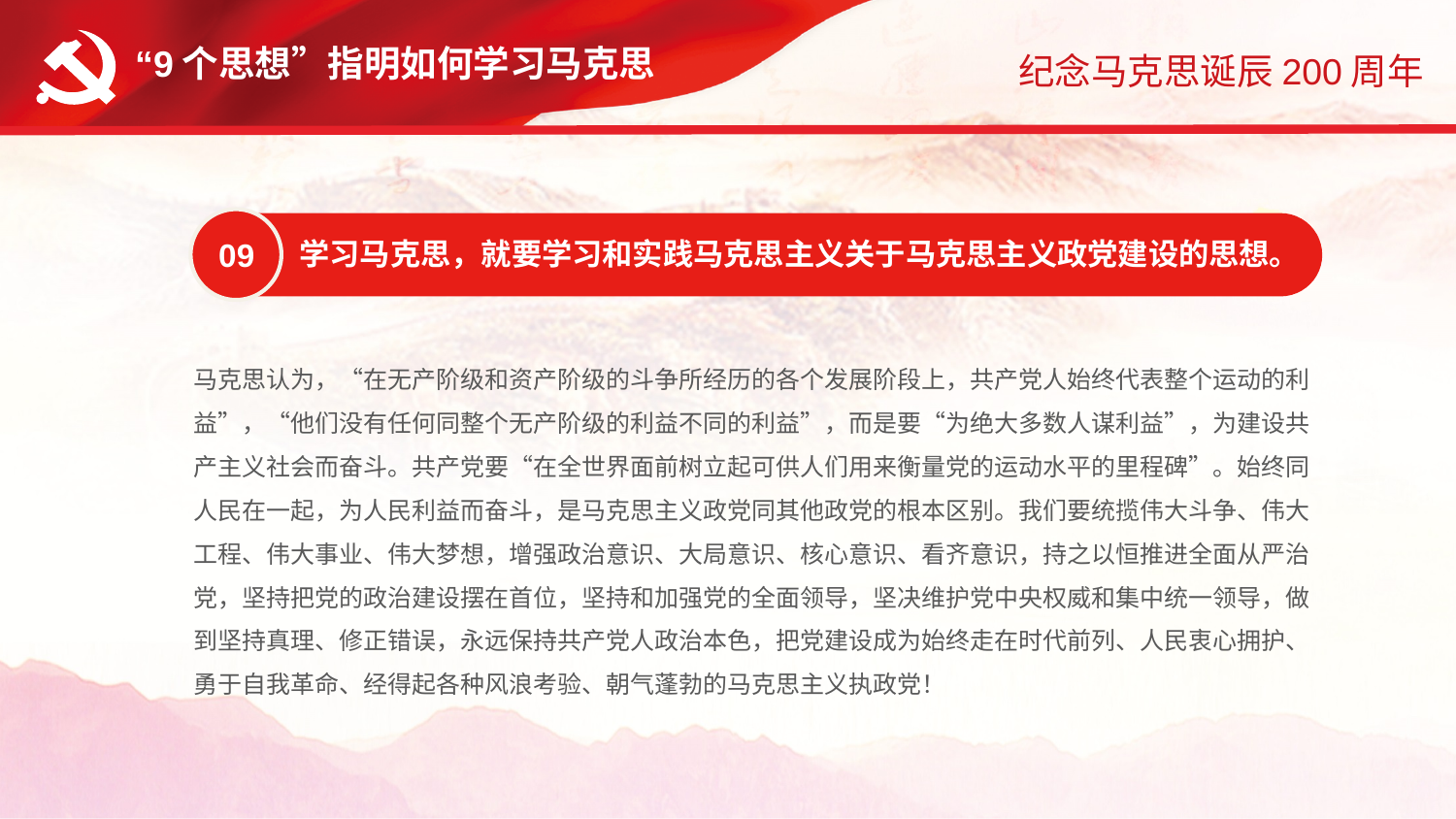

“9个思想”指明如何学习马克思

09

学习马克思，就要学习和实践马克思主义关于马克思主义政党建设的思想。
马克思认为，“在无产阶级和资产阶级的斗争所经历的各个发展阶段上，共产党人始终代表整个运动的利益”，“他们没有任何同整个无产阶级的利益不同的利益”，而是要“为绝大多数人谋利益”，为建设共产主义社会而奋斗。共产党要“在全世界面前树立起可供人们用来衡量党的运动水平的里程碑”。始终同人民在一起，为人民利益而奋斗，是马克思主义政党同其他政党的根本区别。我们要统揽伟大斗争、伟大工程、伟大事业、伟大梦想，增强政治意识、大局意识、核心意识、看齐意识，持之以恒推进全面从严治党，坚持把党的政治建设摆在首位，坚持和加强党的全面领导，坚决维护党中央权威和集中统一领导，做到坚持真理、修正错误，永远保持共产党人政治本色，把党建设成为始终走在时代前列、人民衷心拥护、勇于自我革命、经得起各种风浪考验、朝气蓬勃的马克思主义执政党！
字符延长可删除